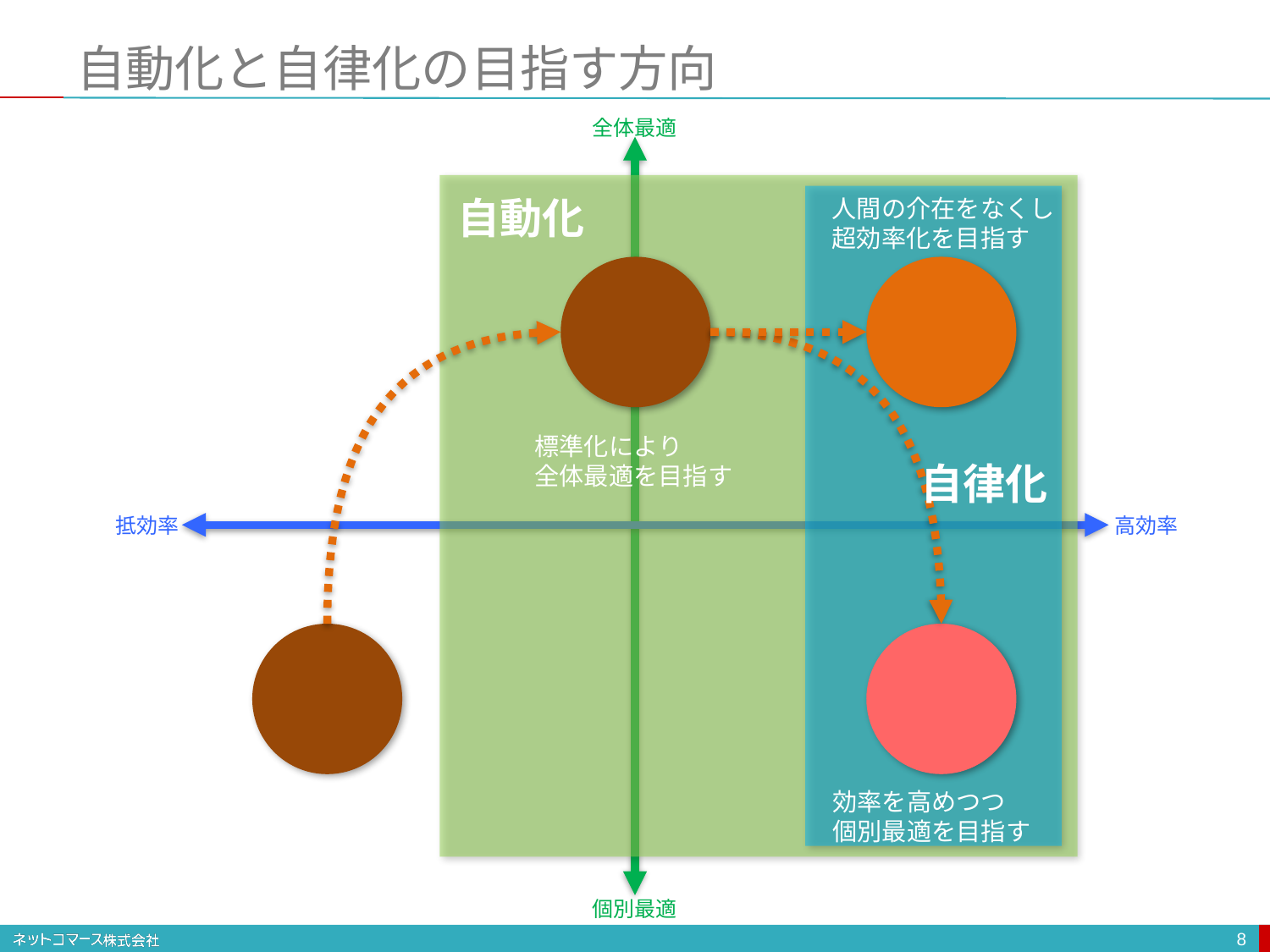

# 自動化と自律化の目指す方向
全体最適

自動化

人間の介在をなくし
超効率化を目指す

標準化により
全体最適を目指す
自律化
抵効率
高効率

効率を高めつつ
個別最適を目指す
個別最適
8